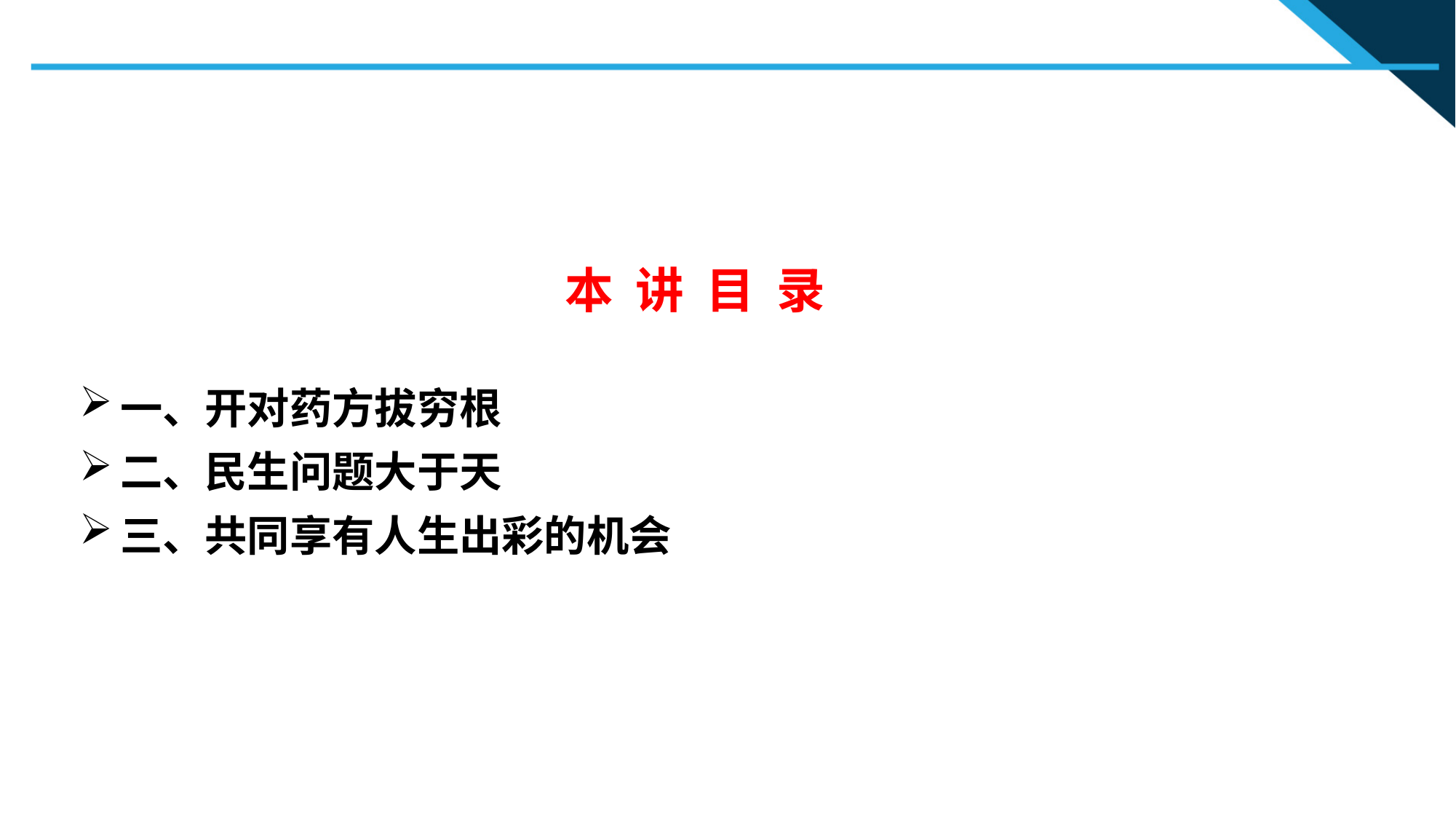

本  讲  目  录

一、开对药方拔穷根
二、民生问题大于天
三、共同享有人生出彩的机会